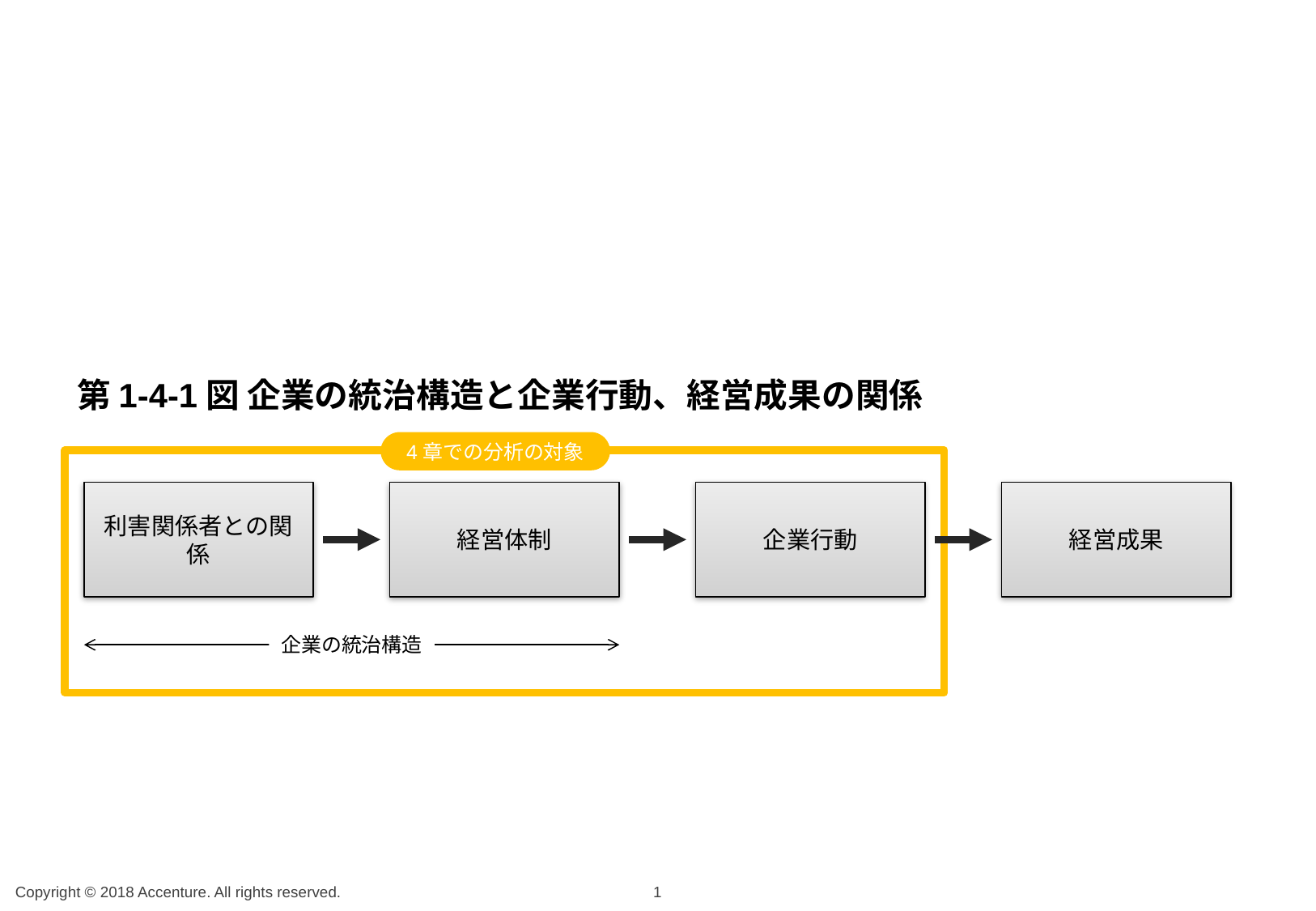

第1-4-1図 企業の統治構造と企業行動、経営成果の関係
4章での分析の対象

利害関係者との関係
経営体制
企業行動
経営成果
企業の統治構造